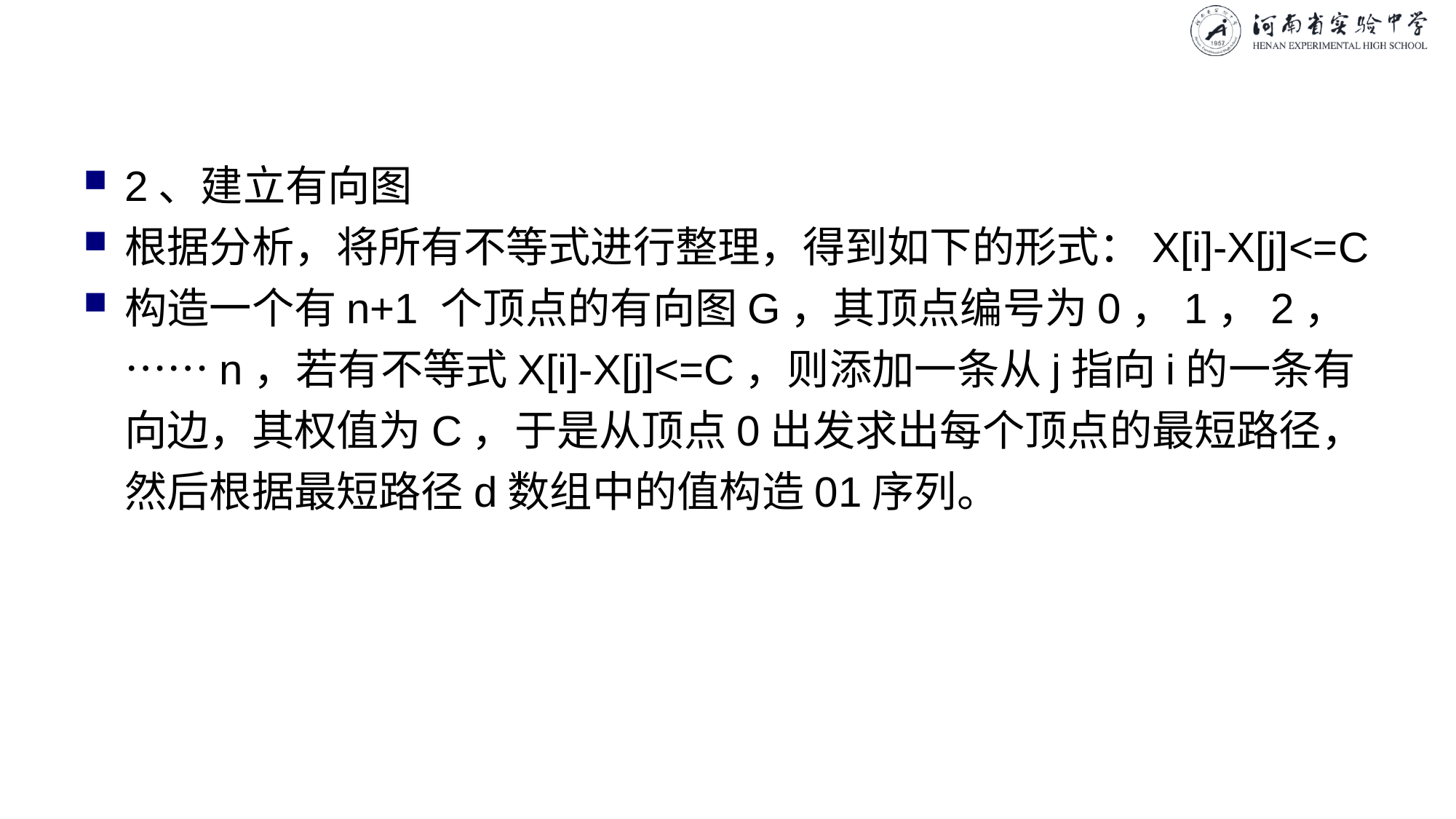

#
2、建立有向图
根据分析，将所有不等式进行整理，得到如下的形式：X[i]-X[j]<=C
构造一个有n+1 个顶点的有向图G，其顶点编号为0，1，2，……n，若有不等式X[i]-X[j]<=C，则添加一条从j指向i的一条有向边，其权值为C，于是从顶点0出发求出每个顶点的最短路径，然后根据最短路径d数组中的值构造01序列。